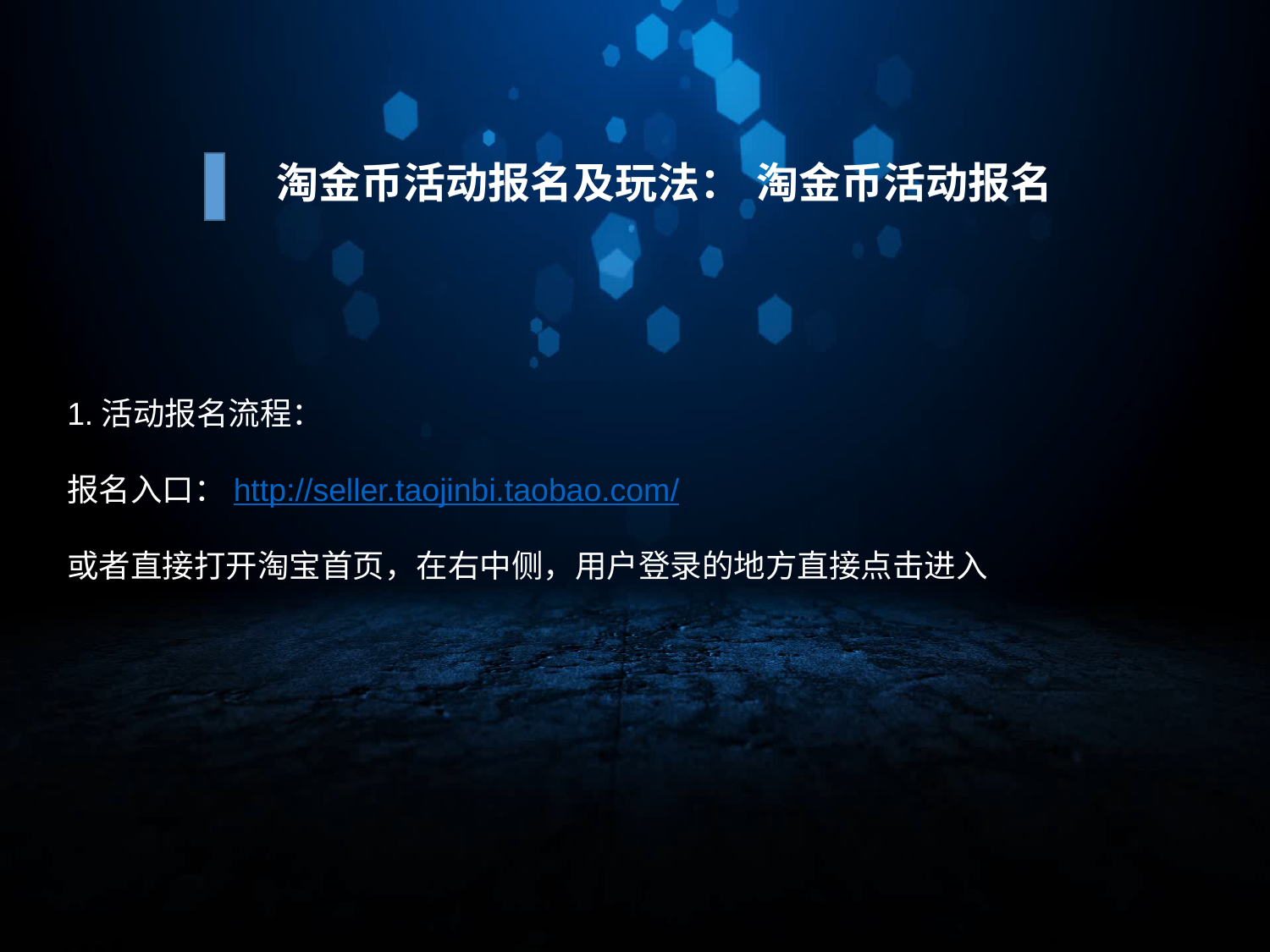

淘金币活动报名
淘金币活动报名及玩法：

1.活动报名流程：

报名入口：http://seller.taojinbi.taobao.com/

或者直接打开淘宝首页，在右中侧，用户登录的地方直接点击进入